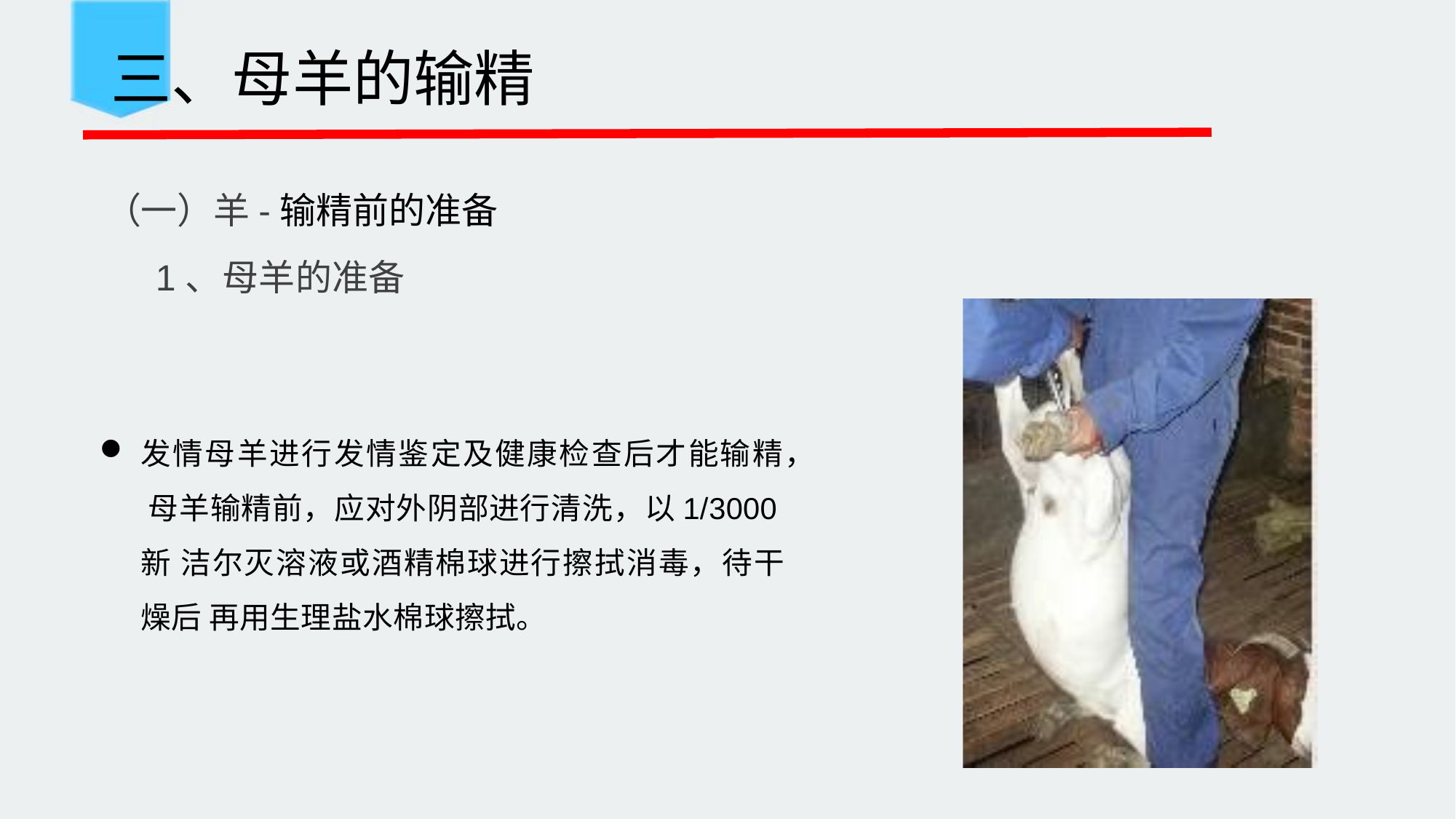

三、母羊的输精
  （一）羊-输精前的准备
       1、母羊的准备

发情母羊进行发情鉴定及健康检查后才能输精， 母羊输精前，应对外阴部进行清洗，以1/3000新 洁尔灭溶液或酒精棉球进行擦拭消毒，待干燥后 再用生理盐水棉球擦拭。